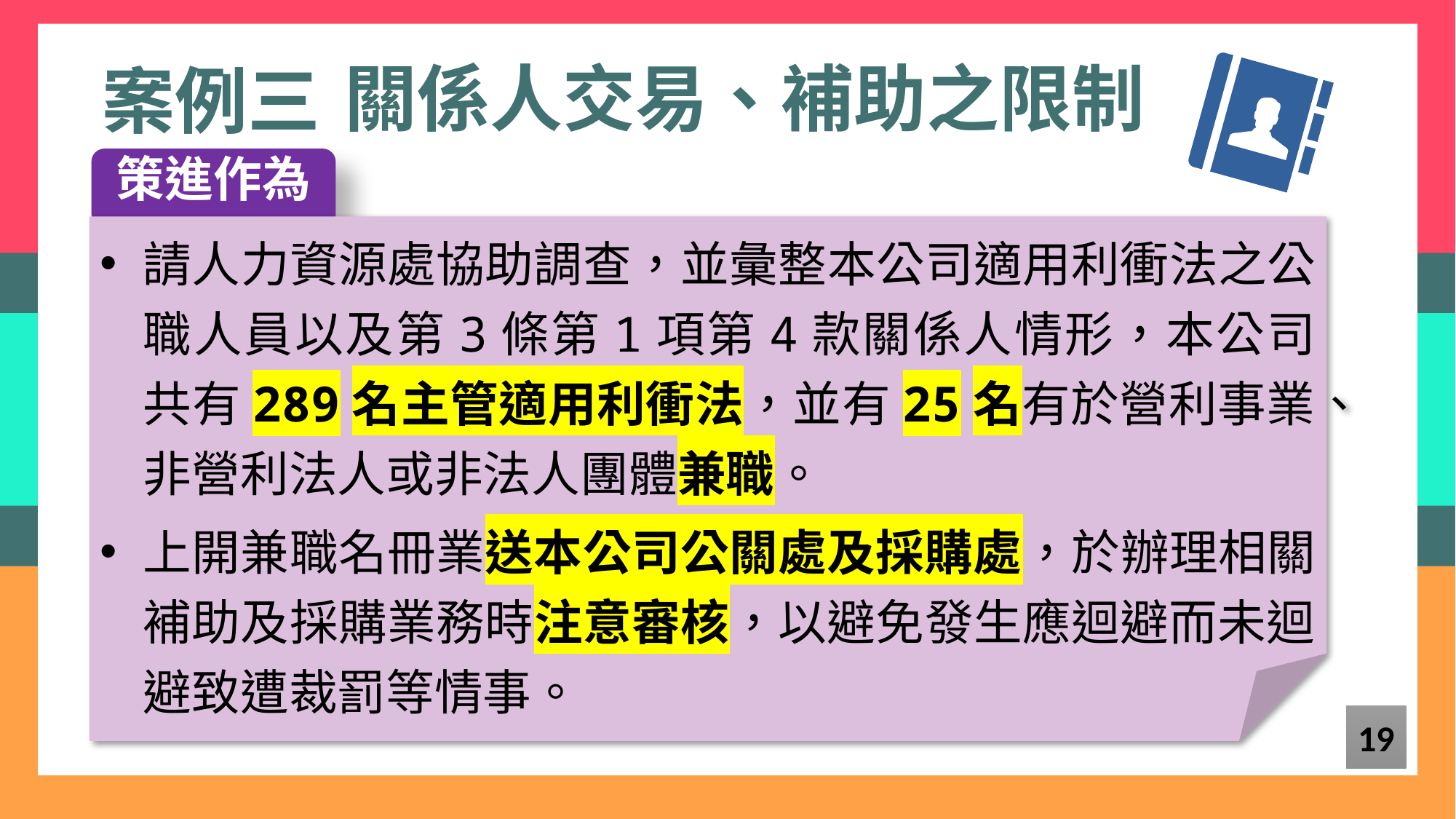

關係人交易、補助之限制
案例三

策進作為
請人力資源處協助調查，並彙整本公司適用利衝法之公職人員以及第3條第1項第4款關係人情形，本公司共有289名主管適用利衝法，並有25名有於營利事業、非營利法人或非法人團體兼職。
上開兼職名冊業送本公司公關處及採購處，於辦理相關補助及採購業務時注意審核，以避免發生應迴避而未迴避致遭裁罰等情事。

19